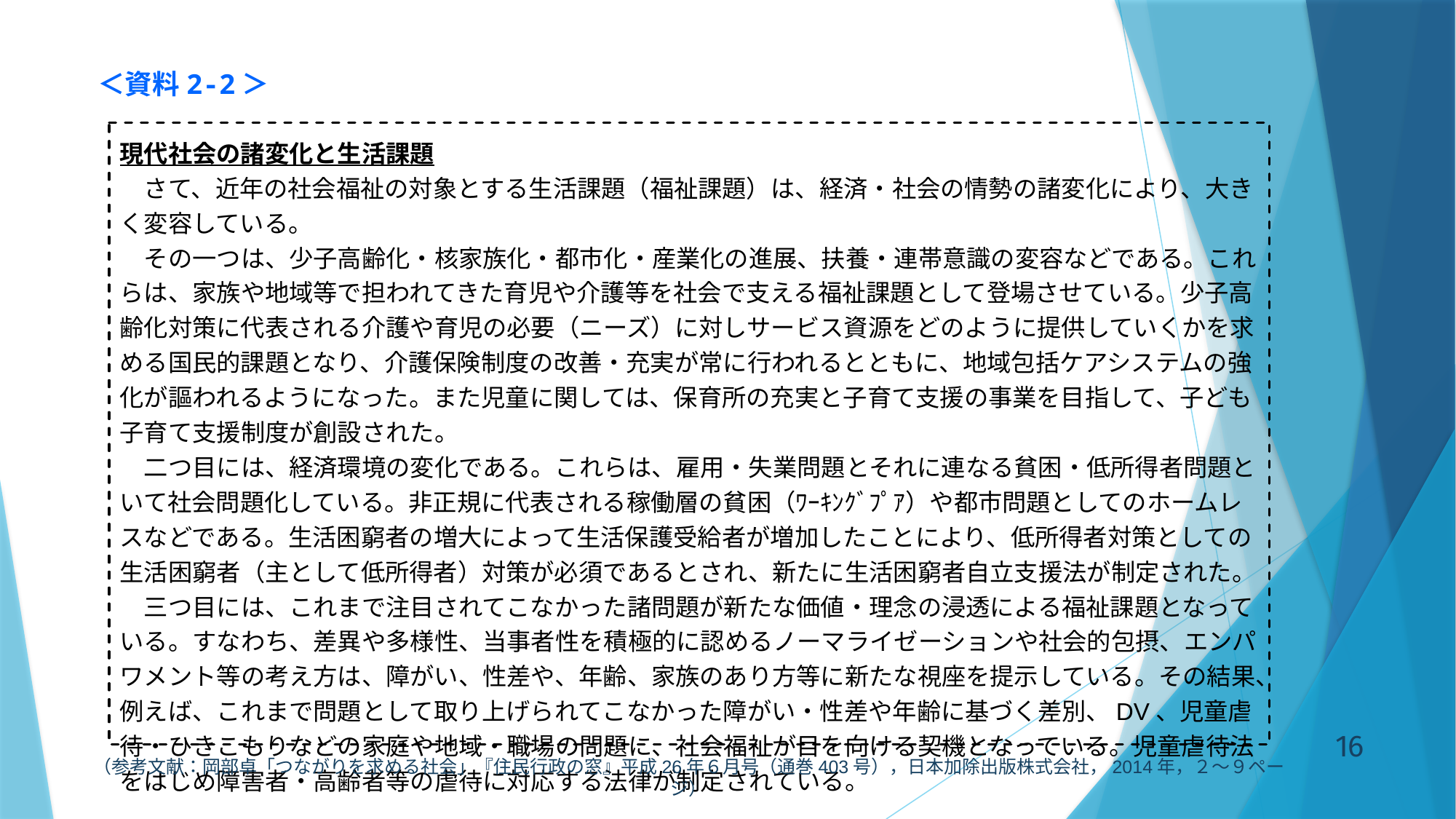

＜資料2-2＞
現代社会の諸変化と生活課題
　さて、近年の社会福祉の対象とする生活課題（福祉課題）は、経済・社会の情勢の諸変化により、大きく変容している。
　その一つは、少子高齢化・核家族化・都市化・産業化の進展、扶養・連帯意識の変容などである。これらは、家族や地域等で担われてきた育児や介護等を社会で支える福祉課題として登場させている。少子高齢化対策に代表される介護や育児の必要（ニーズ）に対しサービス資源をどのように提供していくかを求める国民的課題となり、介護保険制度の改善・充実が常に行われるとともに、地域包括ケアシステムの強化が謳われるようになった。また児童に関しては、保育所の充実と子育て支援の事業を目指して、子ども子育て支援制度が創設された。
　二つ目には、経済環境の変化である。これらは、雇用・失業問題とそれに連なる貧困・低所得者問題といて社会問題化している。非正規に代表される稼働層の貧困（ﾜｰｷﾝｸﾞﾌﾟｱ）や都市問題としてのホームレスなどである。生活困窮者の増大によって生活保護受給者が増加したことにより、低所得者対策としての生活困窮者（主として低所得者）対策が必須であるとされ、新たに生活困窮者自立支援法が制定された。
　三つ目には、これまで注目されてこなかった諸問題が新たな価値・理念の浸透による福祉課題となっている。すなわち、差異や多様性、当事者性を積極的に認めるノーマライゼーションや社会的包摂、エンパワメント等の考え方は、障がい、性差や、年齢、家族のあり方等に新たな視座を提示している。その結果、例えば、これまで問題として取り上げられてこなかった障がい・性差や年齢に基づく差別、DV、児童虐待・ひきこもりなどの家庭や地域・職場の問題に、社会福祉が目を向ける契機となっている。児童虐待法をはじめ障害者・高齢者等の虐待に対応する法律が制定されている。
16
（参考文献：岡部卓「つながりを求める社会」『住民行政の窓』平成26年６月号（通巻403号），日本加除出版株式会社，2014年，２～９ページ）